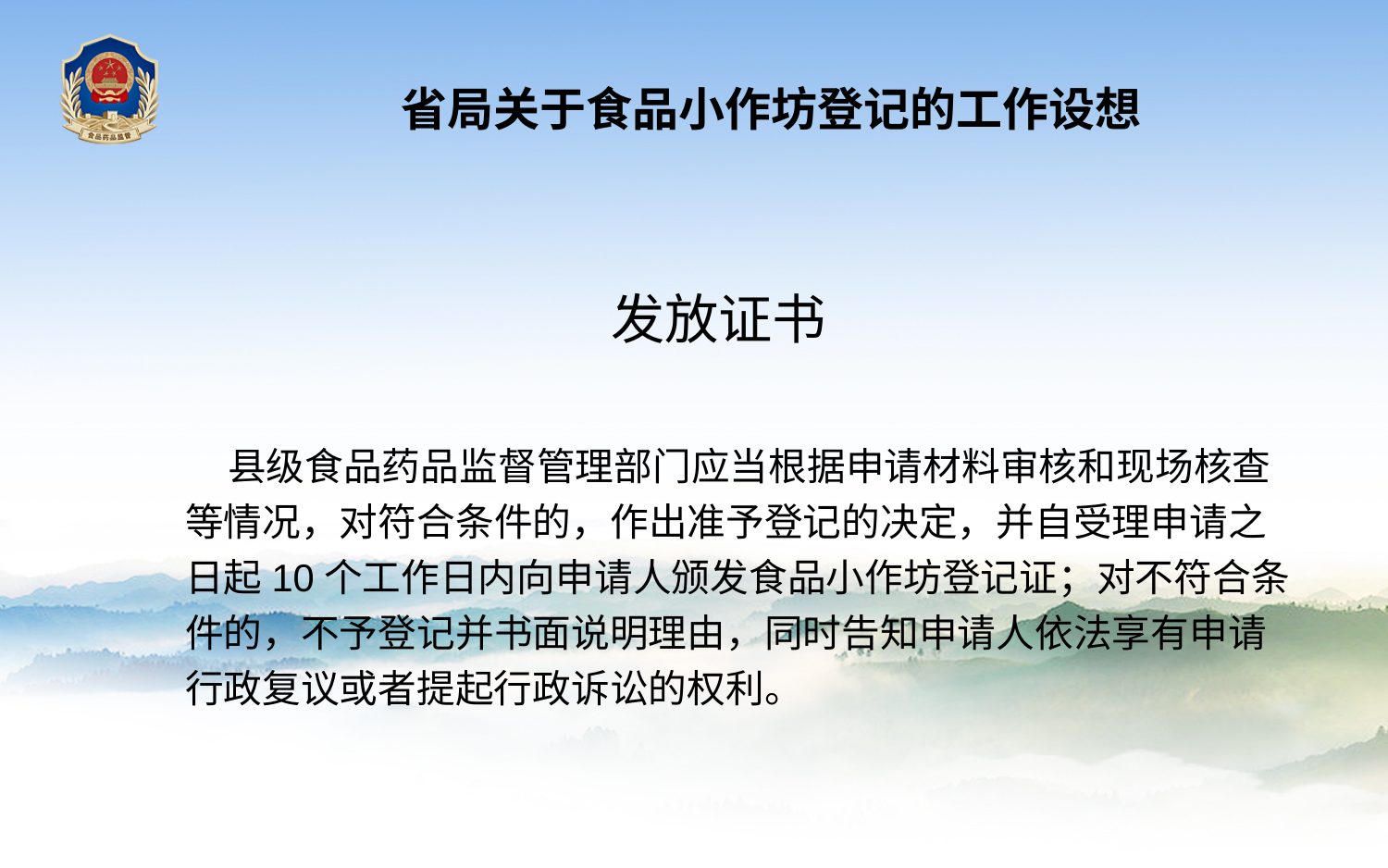

省局关于食品小作坊登记的工作设想

发放证书

          县级食品药品监督管理部门应当根据申请材料审核和现场核查等情况，对符合条件的，作出准予登记的决定，并自受理申请之日起10个工作日内向申请人颁发食品小作坊登记证；对不符合条件的，不予登记并书面说明理由，同时告知申请人依法享有申请行政复议或者提起行政诉讼的权利。